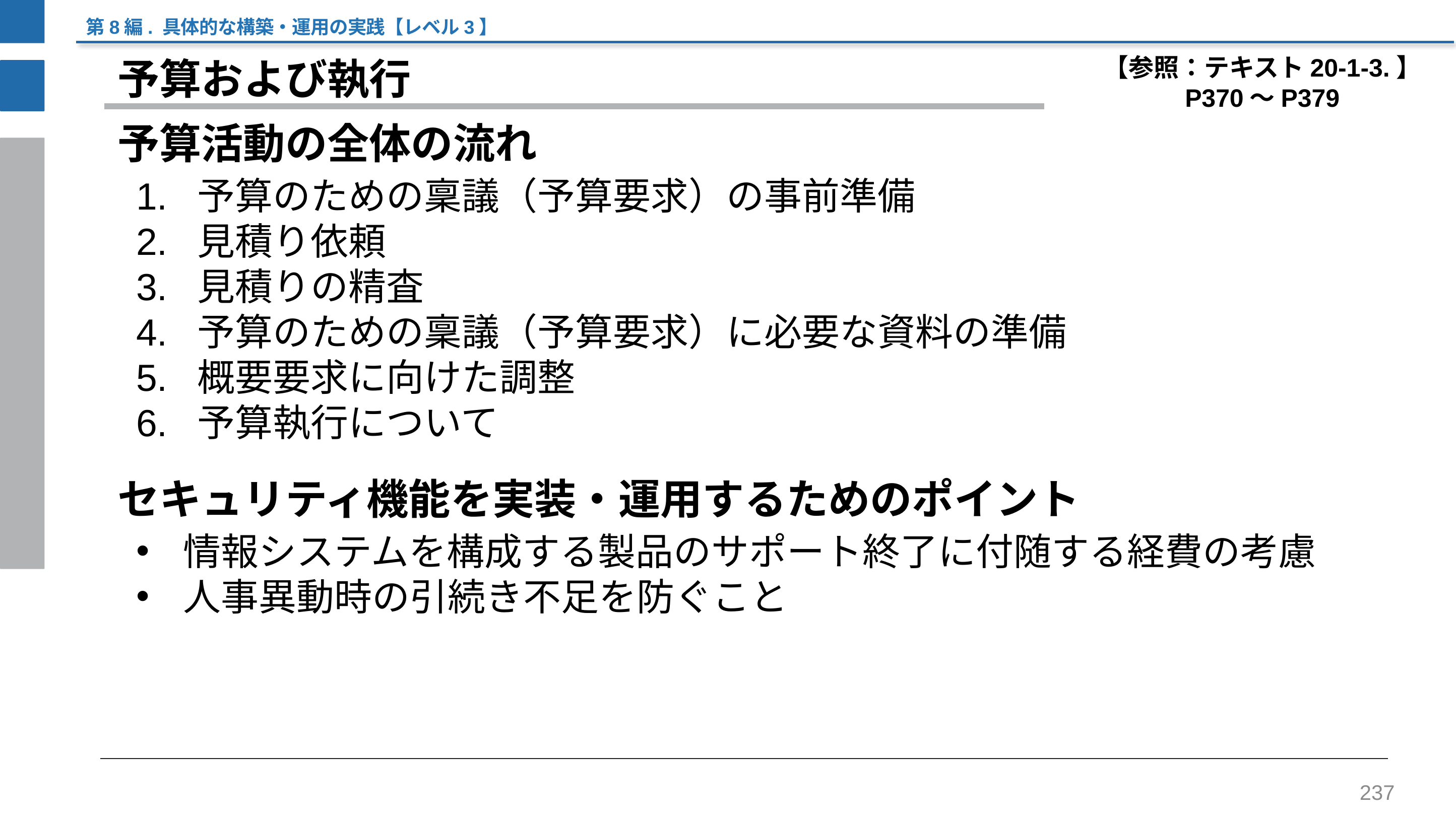

第8編. 具体的な構築・運用の実践【レベル3】
【参照：テキスト20-1-3.】
P370～P379
予算および執行
予算活動の全体の流れ
予算のための稟議（予算要求）の事前準備
見積り依頼
見積りの精査
予算のための稟議（予算要求）に必要な資料の準備
概要要求に向けた調整
予算執行について
セキュリティ機能を実装・運用するためのポイント
情報システムを構成する製品のサポート終了に付随する経費の考慮
人事異動時の引続き不足を防ぐこと
237